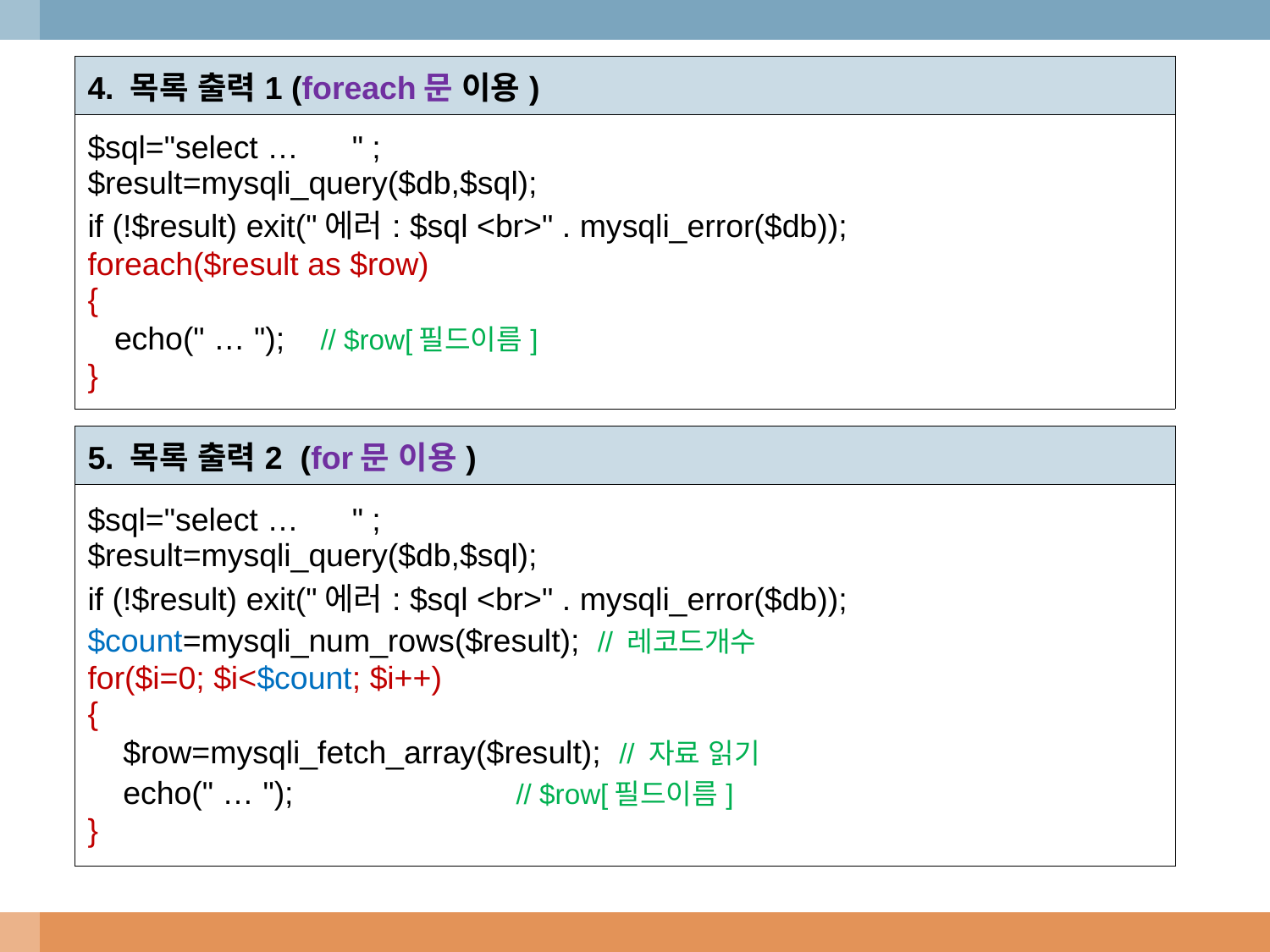

| 4. 목록 출력1 (foreach문 이용) |
| --- |
| $sql="select … " ; $result=mysqli\_query($db,$sql); if (!$result) exit("에러: $sql <br>" . mysqli\_error($db)); foreach($result as $row) { echo(" … "); // $row[필드이름] } |
| 5. 목록 출력2 (for문 이용) |
| --- |
| $sql="select … " ; $result=mysqli\_query($db,$sql); if (!$result) exit("에러: $sql <br>" . mysqli\_error($db)); $count=mysqli\_num\_rows($result); // 레코드개수 for($i=0; $i<$count; $i++) { $row=mysqli\_fetch\_array($result); // 자료 읽기 echo(" … "); // $row[필드이름] } |